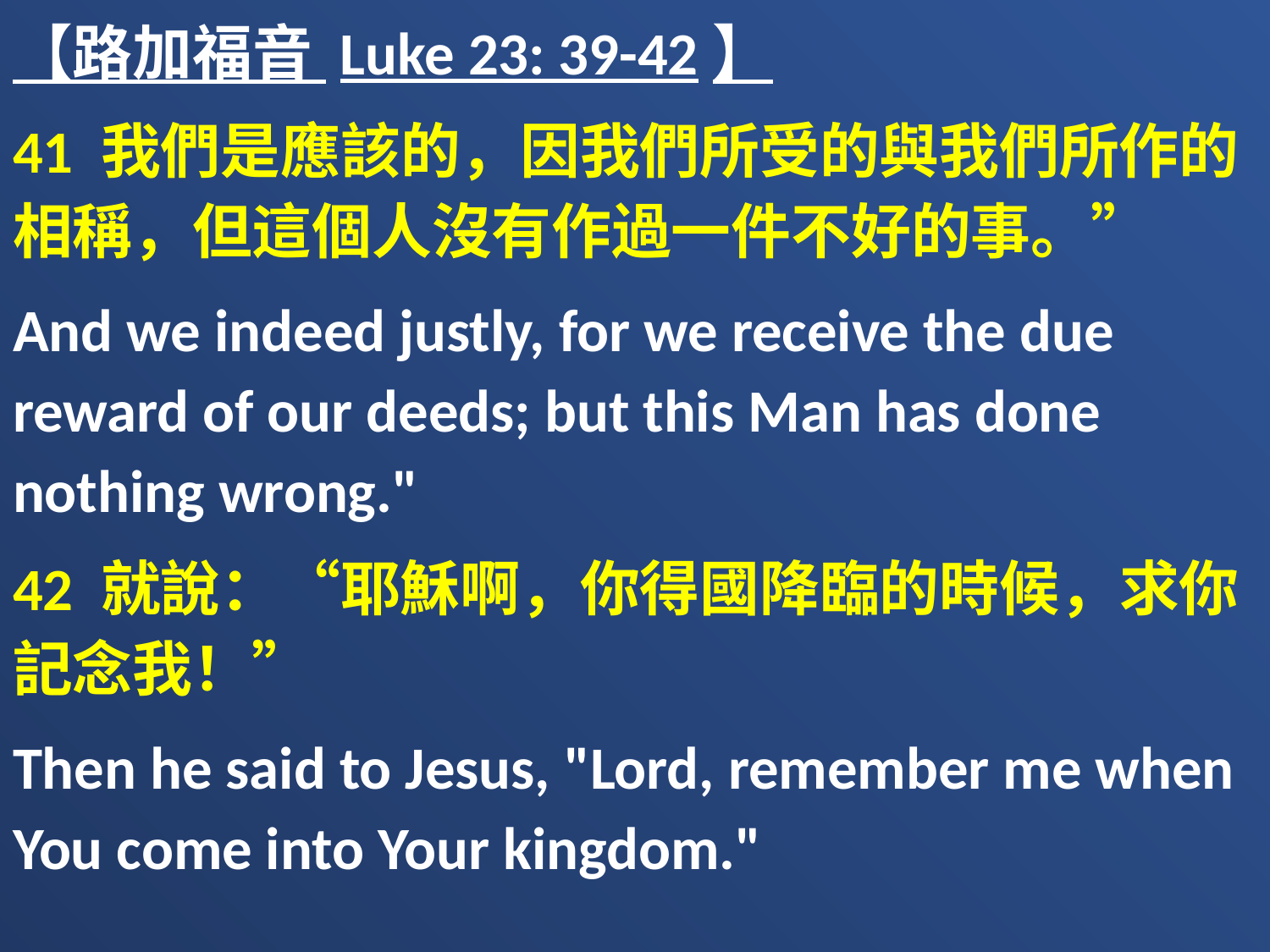

【路加福音 Luke 23: 39-42】
41 我們是應該的，因我們所受的與我們所作的相稱，但這個人沒有作過一件不好的事。”
And we indeed justly, for we receive the due reward of our deeds; but this Man has done nothing wrong."
42 就說：“耶穌啊，你得國降臨的時候，求你記念我！”
Then he said to Jesus, "Lord, remember me when You come into Your kingdom."